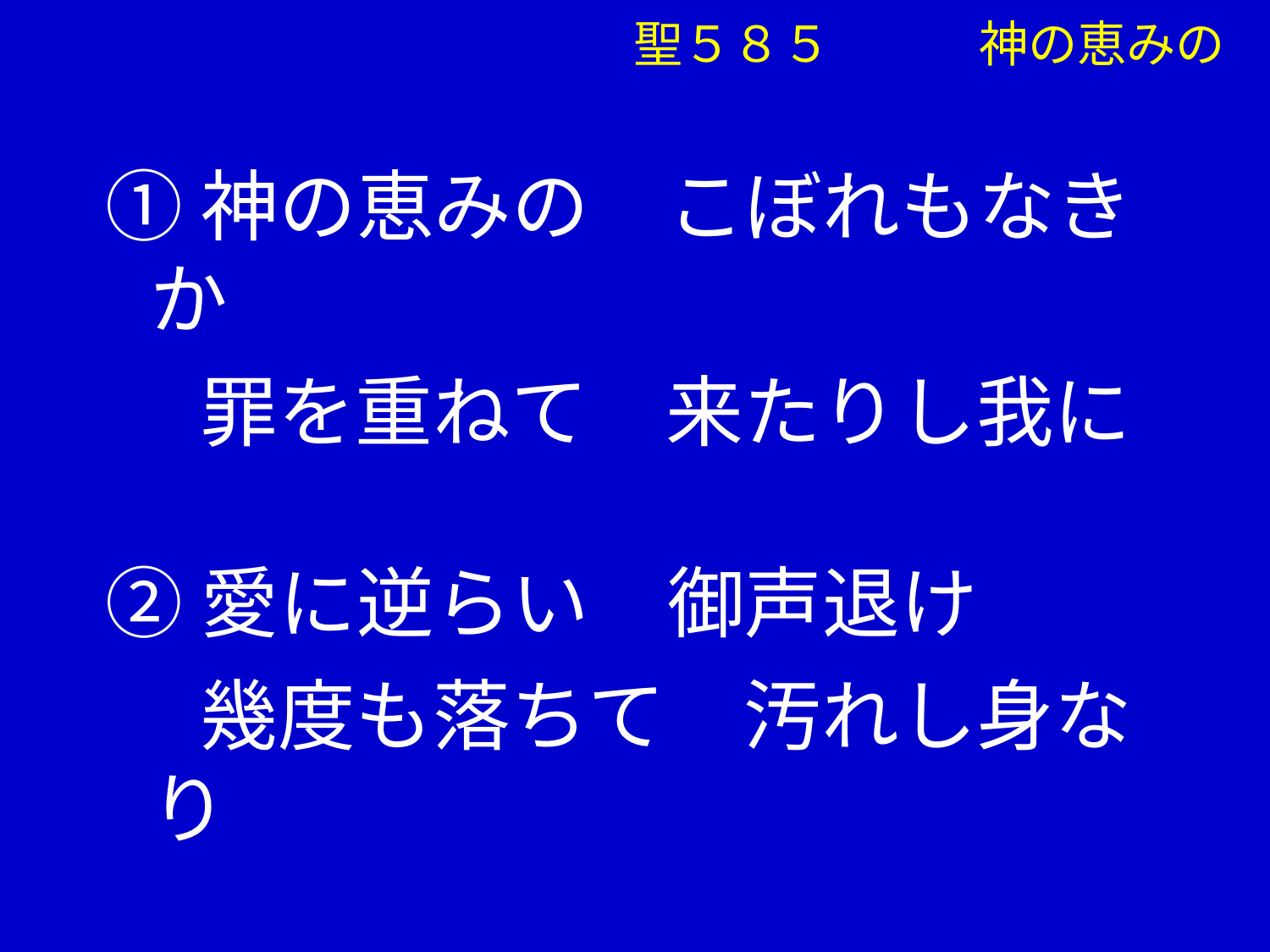

聖５８５　　　神の恵みの
①神の恵みの　こぼれもなきか
　 罪を重ねて　来たりし我に

②愛に逆らい　御声退け
　 幾度も落ちて　汚れし身なり